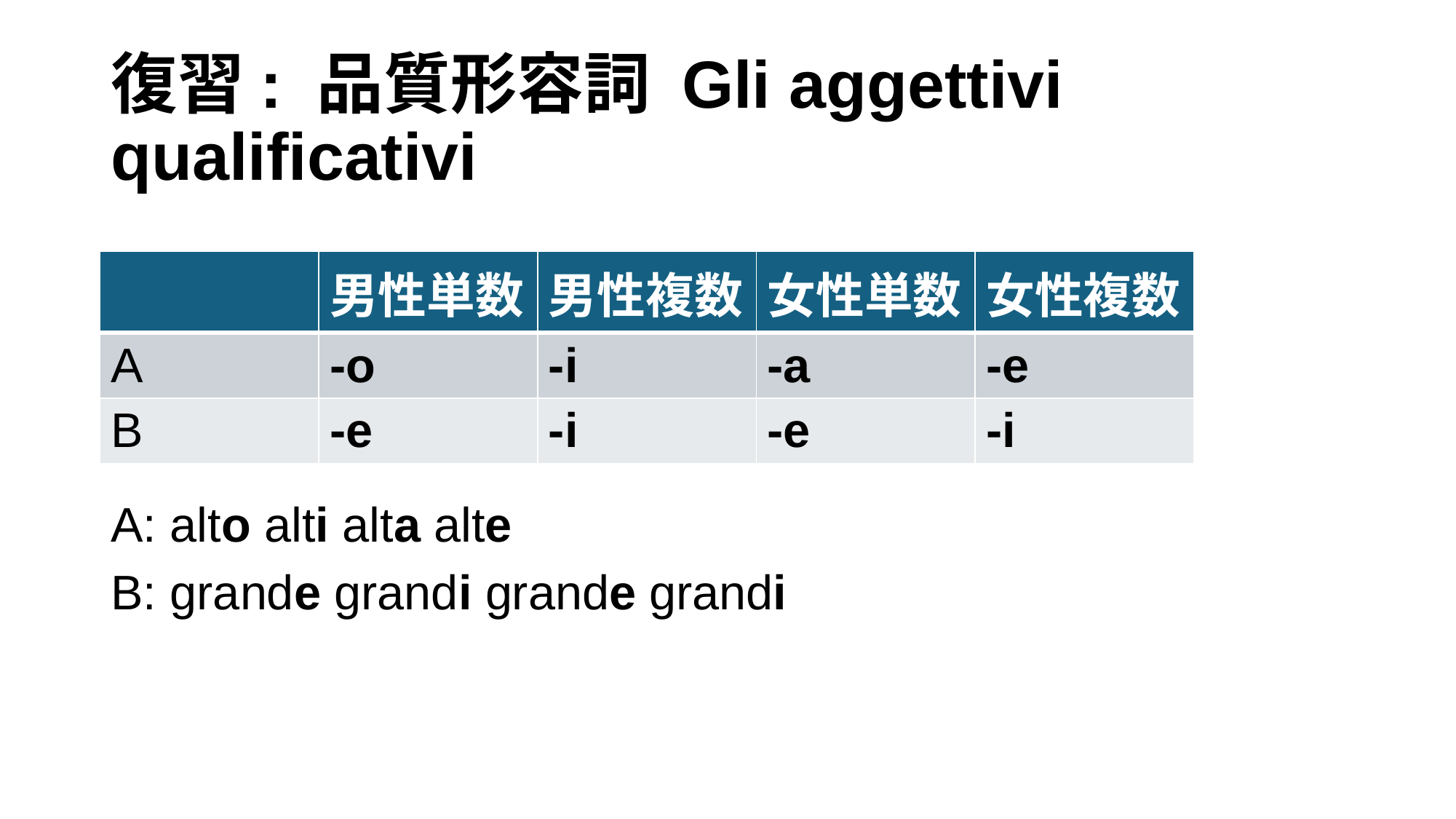

# 復習: 品質形容詞 Gli aggettivi qualificativi

A: alto alti alta alte
B: grande grandi grande grandi

|  | 男性単数 | 男性複数 | 女性単数 | 女性複数 |
| --- | --- | --- | --- | --- |
| A | -o | -i | -a | -e |
| B | -e | -i | -e | -i |